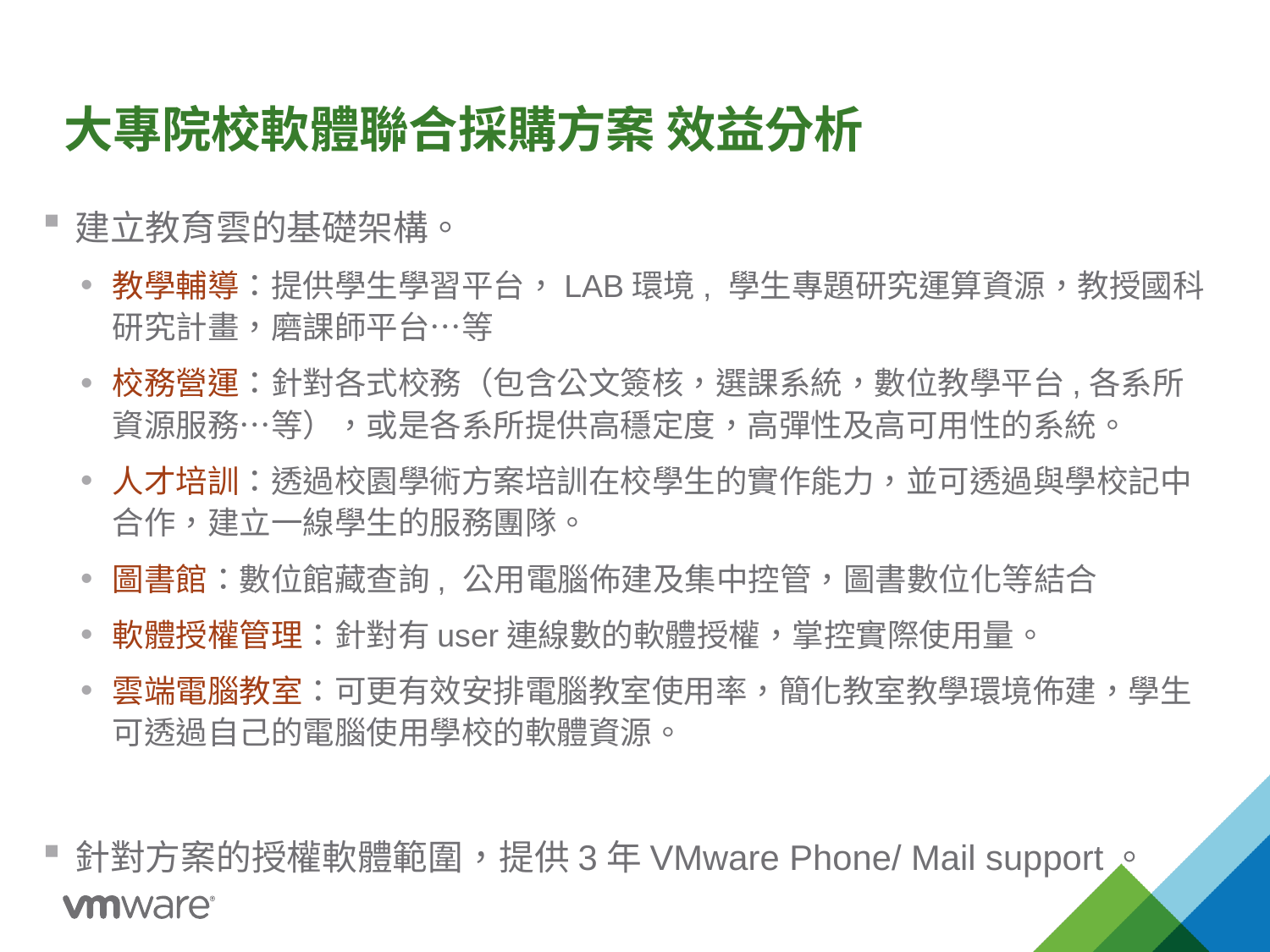

# 大專院校軟體聯合採購方案 效益分析
建立教育雲的基礎架構。
教學輔導：提供學生學習平台，LAB環境, 學生專題研究運算資源，教授國科研究計畫，磨課師平台…等
校務營運：針對各式校務（包含公文簽核，選課系統，數位教學平台,各系所資源服務…等），或是各系所提供高穩定度，高彈性及高可用性的系統。
人才培訓：透過校園學術方案培訓在校學生的實作能力，並可透過與學校記中合作，建立一線學生的服務團隊。
圖書館：數位館藏查詢, 公用電腦佈建及集中控管，圖書數位化等結合
軟體授權管理：針對有user連線數的軟體授權，掌控實際使用量。
雲端電腦教室：可更有效安排電腦教室使用率，簡化教室教學環境佈建，學生可透過自己的電腦使用學校的軟體資源。

針對方案的授權軟體範圍，提供3年VMware Phone/ Mail support。